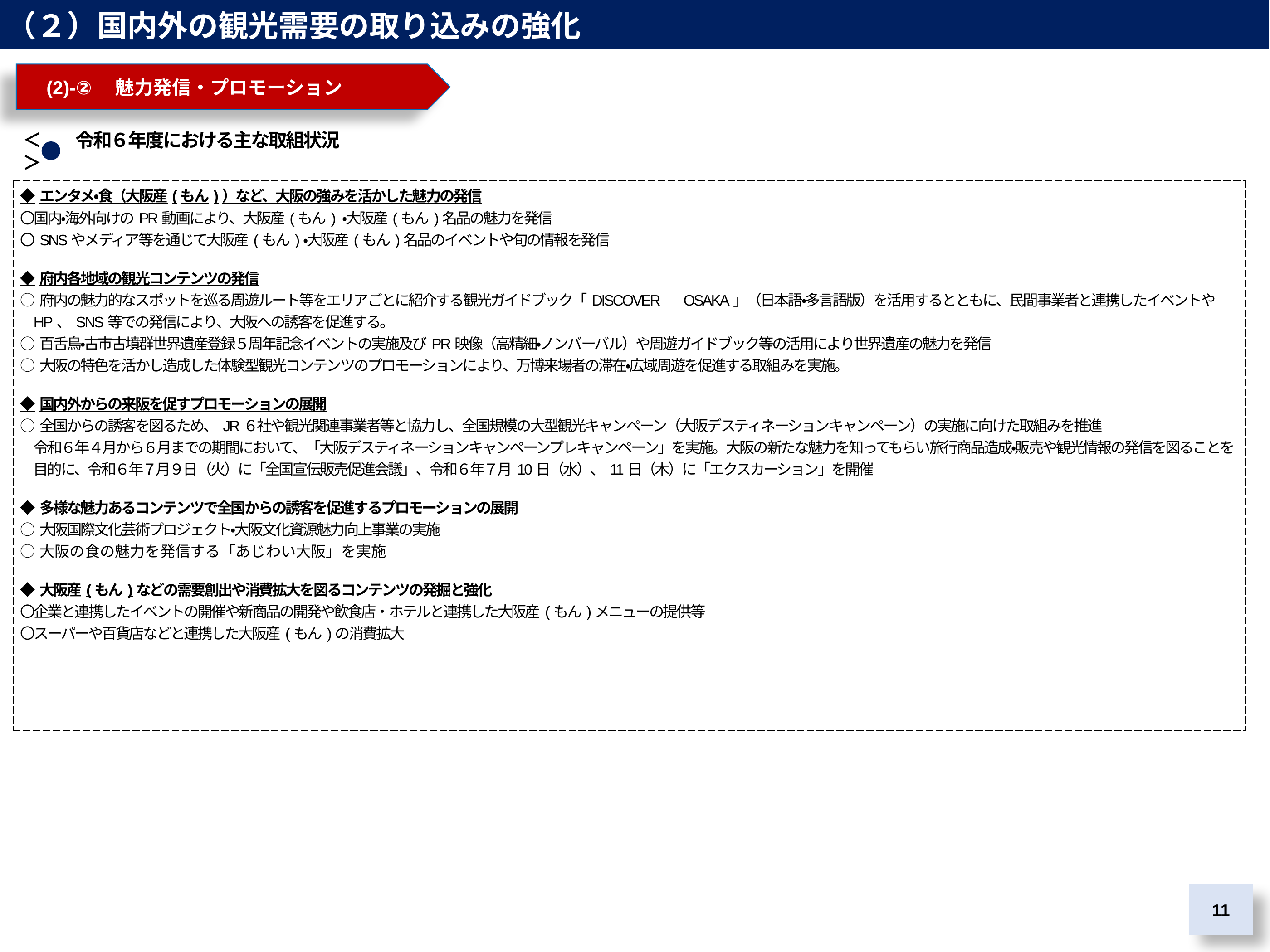

（２）国内外の観光需要の取り込みの強化
　(2)-②　魅力発信・プロモーション
＜　　令和６年度における主な取組状況＞

| ◆エンタメ・食（大阪産(もん)）など、大阪の強みを活かした魅力の発信 〇国内・海外向けのPR動画により、大阪産(もん) ・大阪産(もん)名品の魅力を発信 〇SNSやメディア等を通じて大阪産(もん)・大阪産(もん)名品のイベントや旬の情報を発信 ◆府内各地域の観光コンテンツの発信 ○府内の魅力的なスポットを巡る周遊ルート等をエリアごとに紹介する観光ガイドブック「DISCOVER　OSAKA」（日本語・多言語版）を活用するとともに、民間事業者と連携したイベントやHP、SNS等での発信により、大阪への誘客を促進する。 ○百舌鳥・古市古墳群世界遺産登録５周年記念イベントの実施及びPR映像（高精細・ノンバーバル）や周遊ガイドブック等の活用により世界遺産の魅力を発信 ○大阪の特色を活かし造成した体験型観光コンテンツのプロモーションにより、万博来場者の滞在・広域周遊を促進する取組みを実施。 ◆国内外からの来阪を促すプロモーションの展開 ○全国からの誘客を図るため、JR６社や観光関連事業者等と協力し、全国規模の大型観光キャンペーン（大阪デスティネーションキャンペーン）の実施に向けた取組みを推進 　令和６年４月から６月までの期間において、「大阪デスティネーションキャンペーンプレキャンペーン」を実施。大阪の新たな魅力を知ってもらい旅行商品造成・販売や観光情報の発信を図ることを目的に、令和６年７月９日（火）に「全国宣伝販売促進会議」、令和６年７月10日（水）、11日（木）に「エクスカーション」を開催 ◆多様な魅力あるコンテンツで全国からの誘客を促進するプロモーションの展開 ○大阪国際文化芸術プロジェクト・大阪文化資源魅力向上事業の実施 ○大阪の食の魅力を発信する「あじわい大阪」を実施 ◆大阪産(もん)などの需要創出や消費拡大を図るコンテンツの発掘と強化 〇企業と連携したイベントの開催や新商品の開発や飲食店・ホテルと連携した大阪産(もん)メニューの提供等 〇スーパーや百貨店などと連携した大阪産(もん)の消費拡大 |
| --- |
11